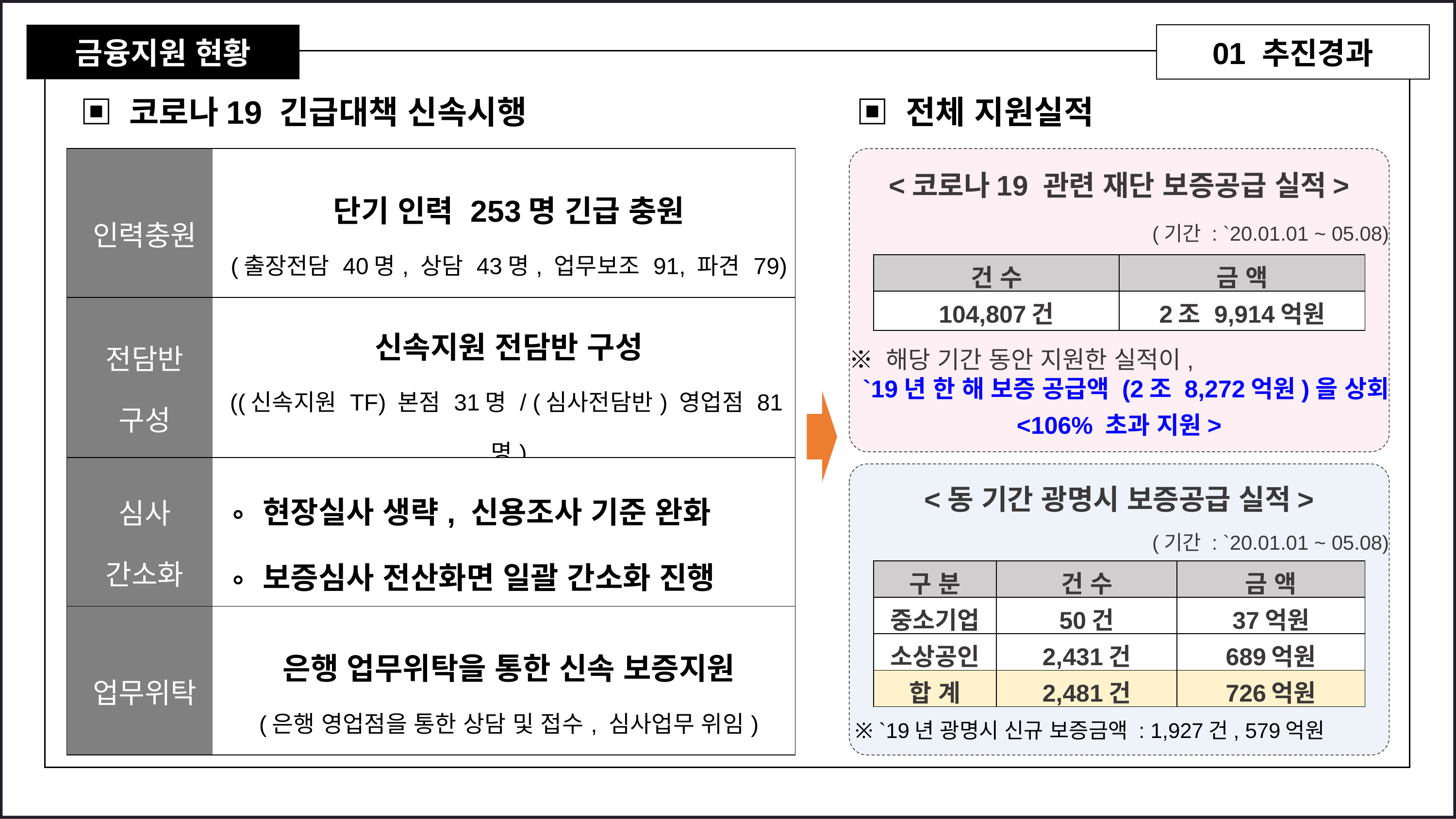

금융지원 현황
01 추진경과

▣ 코로나19 긴급대책 신속시행
▣ 전체 지원실적
| 인력충원 | 단기 인력 253명 긴급 충원 (출장전담 40명, 상담 43명, 업무보조 91, 파견 79) |
| --- | --- |
| 전담반 구성 | 신속지원 전담반 구성 ((신속지원 TF) 본점 31명 / (심사전담반) 영업점 81명) |
| 심사 간소화 | ∘ 현장실사 생략, 신용조사 기준 완화 ∘ 보증심사 전산화면 일괄 간소화 진행 |
| 업무위탁 | 은행 업무위탁을 통한 신속 보증지원 (은행 영업점을 통한 상담 및 접수, 심사업무 위임) |

<코로나19 관련 재단 보증공급 실적>

(기간 : `20.01.01 ~ 05.08)

※ 해당 기간 동안 지원한 실적이,
  `19년 한 해 보증 공급액 (2조 8,272억원)을 상회

<106% 초과 지원>

<동 기간 광명시 보증공급 실적>

(기간 : `20.01.01 ~ 05.08)

 ※ `19년 광명시 신규 보증금액 : 1,927건, 579억원
| 건 수 | 금 액 |
| --- | --- |
| 104,807건 | 2조 9,914억원 |

| 구 분 | 건 수 | 금 액 |
| --- | --- | --- |
| 중소기업 | 50건 | 37억원 |
| 소상공인 | 2,431건 | 689억원 |
| 합 계 | 2,481건 | 726억원 |